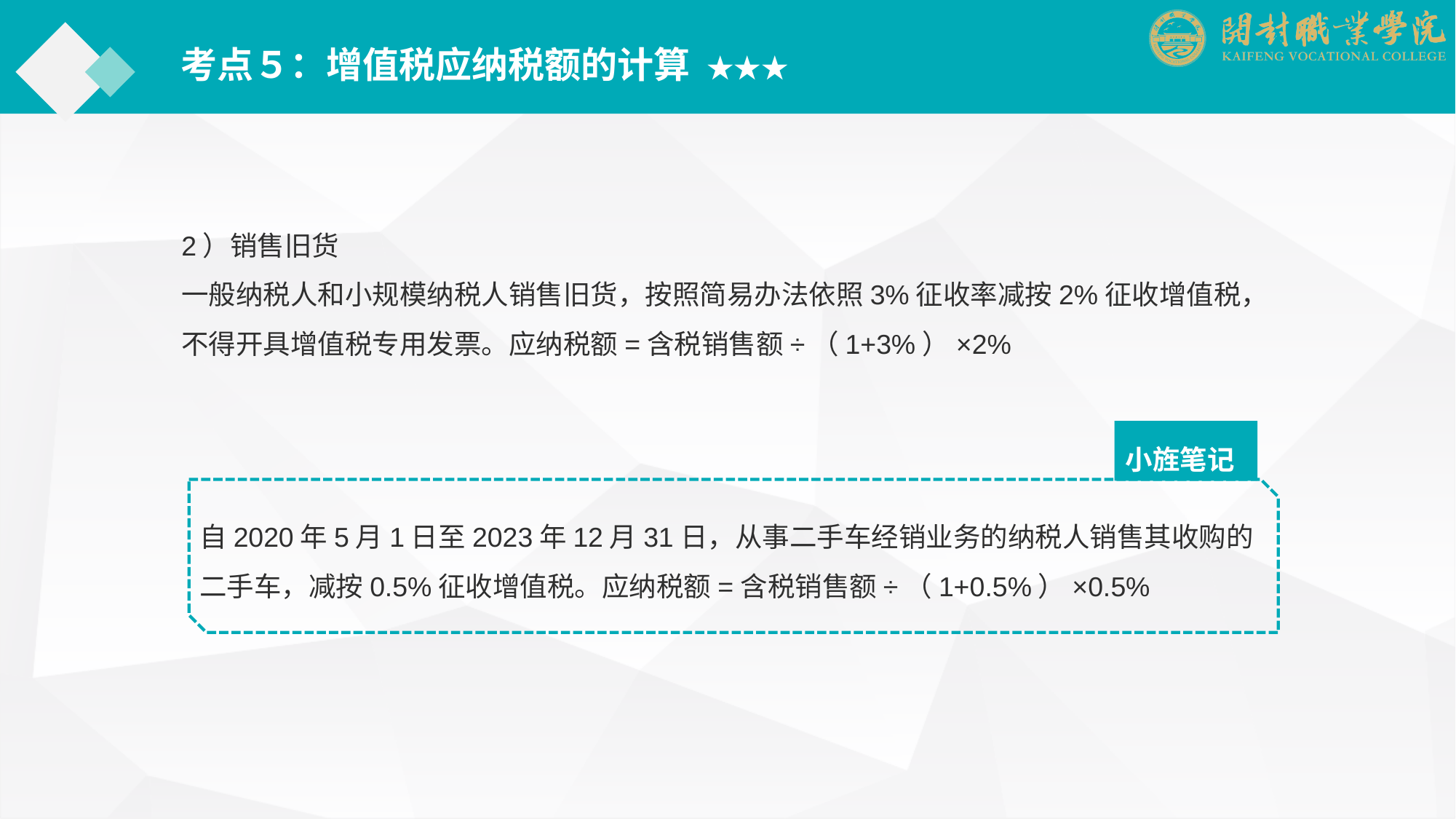

考点５：增值税应纳税额的计算  ★★★
2）销售旧货
一般纳税人和小规模纳税人销售旧货，按照简易办法依照3%征收率减按2%征收增值税，不得开具增值税专用发票。应纳税额=含税销售额÷（1+3%）×2%
小旌笔记

自2020年5月1日至2023年12月31日，从事二手车经销业务的纳税人销售其收购的二手车，减按0.5%征收增值税。应纳税额=含税销售额÷（1+0.5%）×0.5%